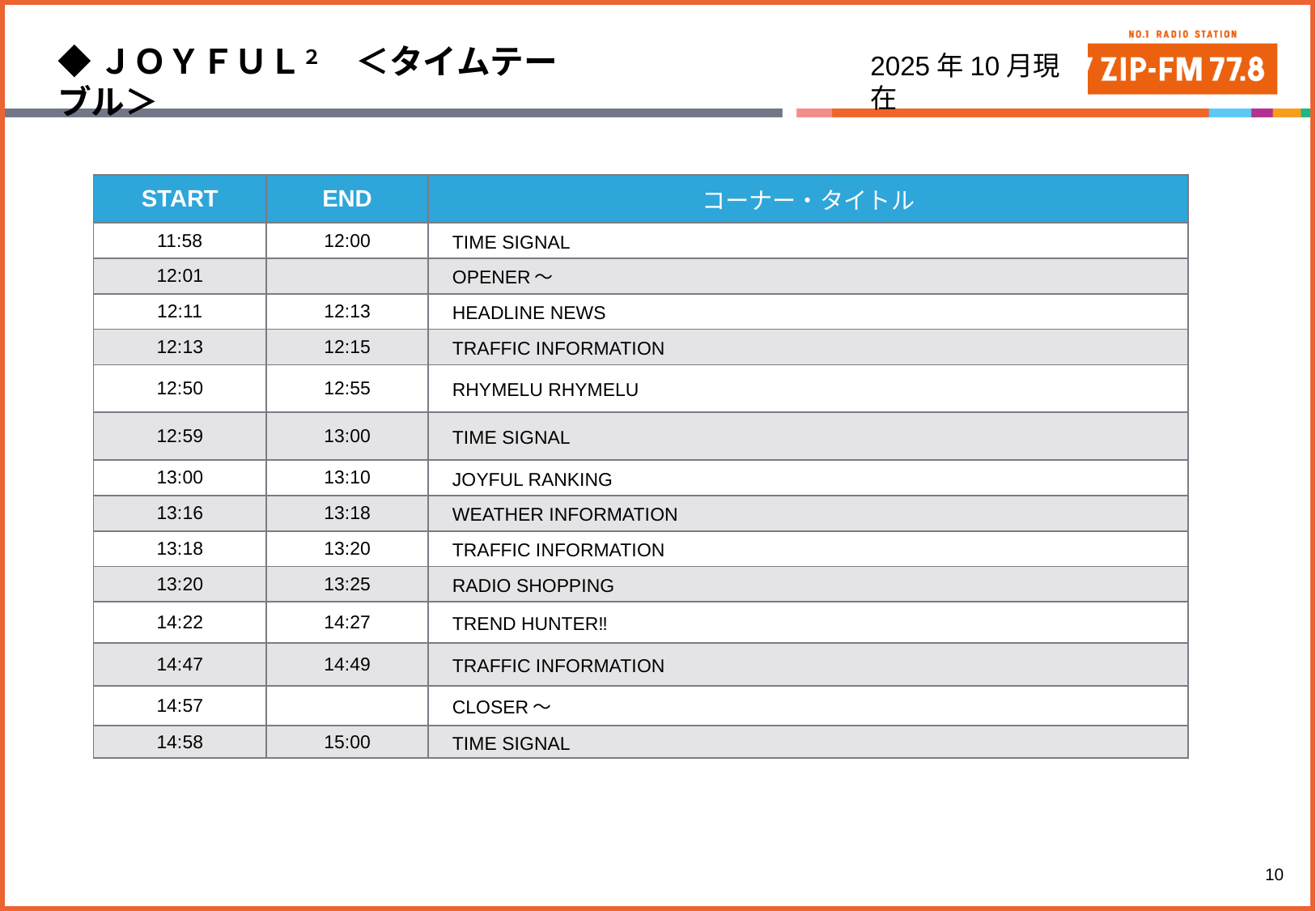

◆ＪＯＹＦＵＬ２　＜タイムテーブル＞
2025年10月現在
| START | END | コーナー・タイトル |
| --- | --- | --- |
| 11:58 | 12:00 | TIME SIGNAL |
| 12:01 |  | OPENER〜 |
| 12:11 | 12:13 | HEADLINE NEWS |
| 12:13 | 12:15 | TRAFFIC INFORMATION |
| 12:50 | 12:55 | RHYMELU RHYMELU |
| 12:59 | 13:00 | TIME SIGNAL |
| 13:00 | 13:10 | JOYFUL RANKING |
| 13:16 | 13:18 | WEATHER INFORMATION |
| 13:18 | 13:20 | TRAFFIC INFORMATION |
| 13:20 | 13:25 | RADIO SHOPPING |
| 14:22 | 14:27 | TREND HUNTER‼ |
| 14:47 | 14:49 | TRAFFIC INFORMATION |
| 14:57 |  | CLOSER〜 |
| 14:58 | 15:00 | TIME SIGNAL |